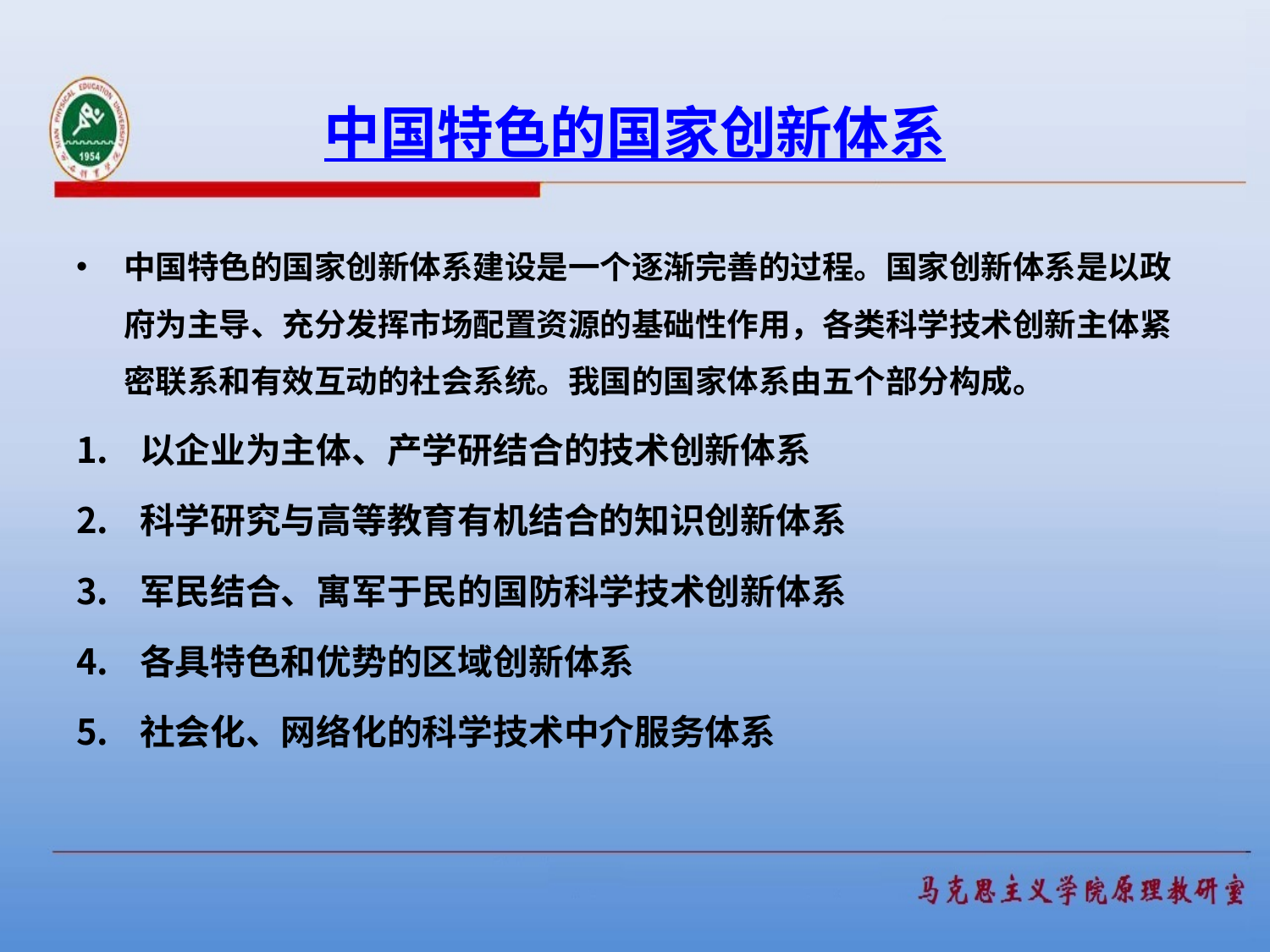

# 中国特色的国家创新体系
中国特色的国家创新体系建设是一个逐渐完善的过程。国家创新体系是以政府为主导、充分发挥市场配置资源的基础性作用，各类科学技术创新主体紧密联系和有效互动的社会系统。我国的国家体系由五个部分构成。
以企业为主体、产学研结合的技术创新体系
科学研究与高等教育有机结合的知识创新体系
军民结合、寓军于民的国防科学技术创新体系
各具特色和优势的区域创新体系
社会化、网络化的科学技术中介服务体系